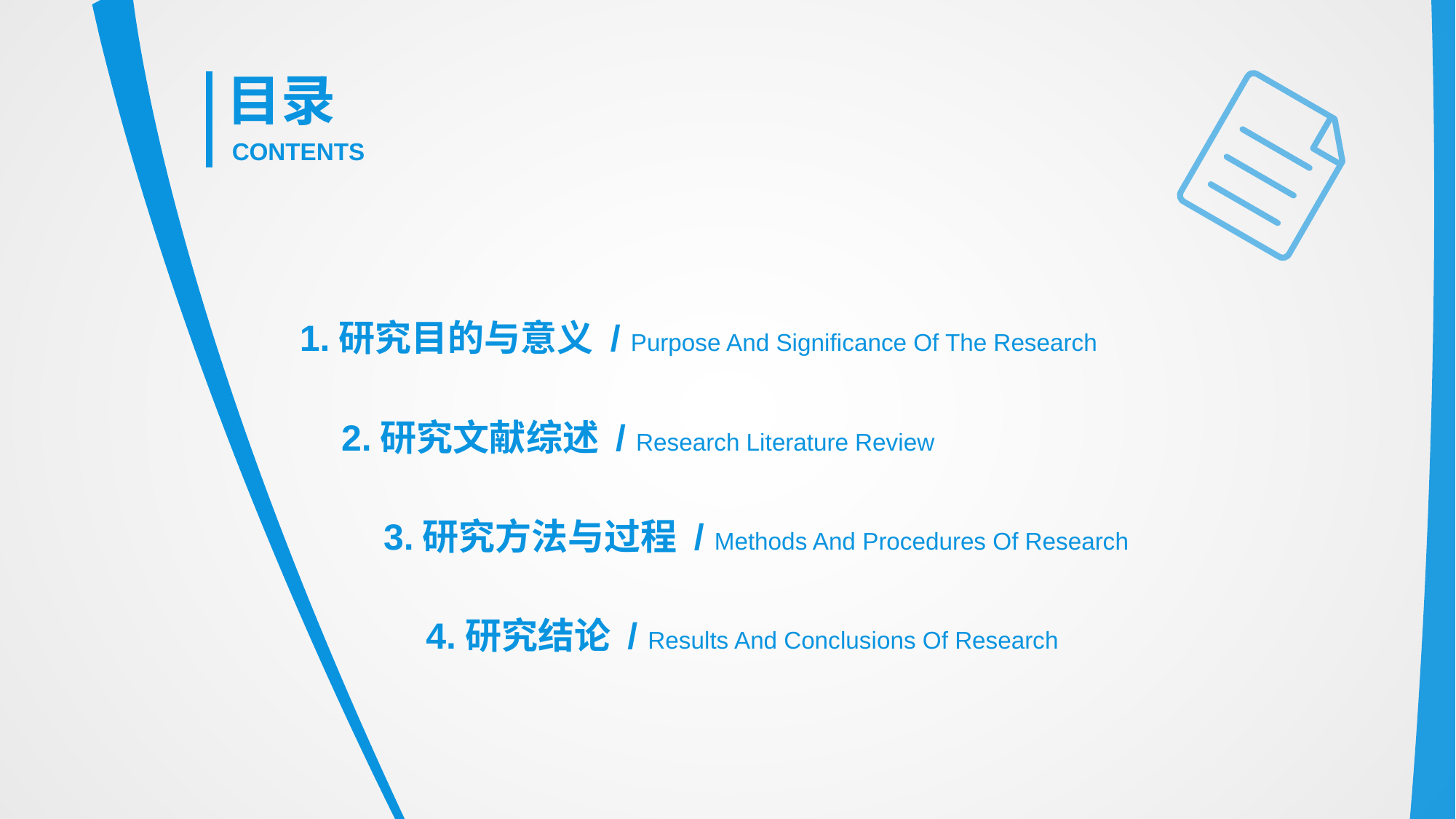

目录

CONTENTS
1.研究目的与意义 / Purpose And Significance Of The Research

2.研究文献综述 / Research Literature Review
3.研究方法与过程 / Methods And Procedures Of Research
4.研究结论 / Results And Conclusions Of Research